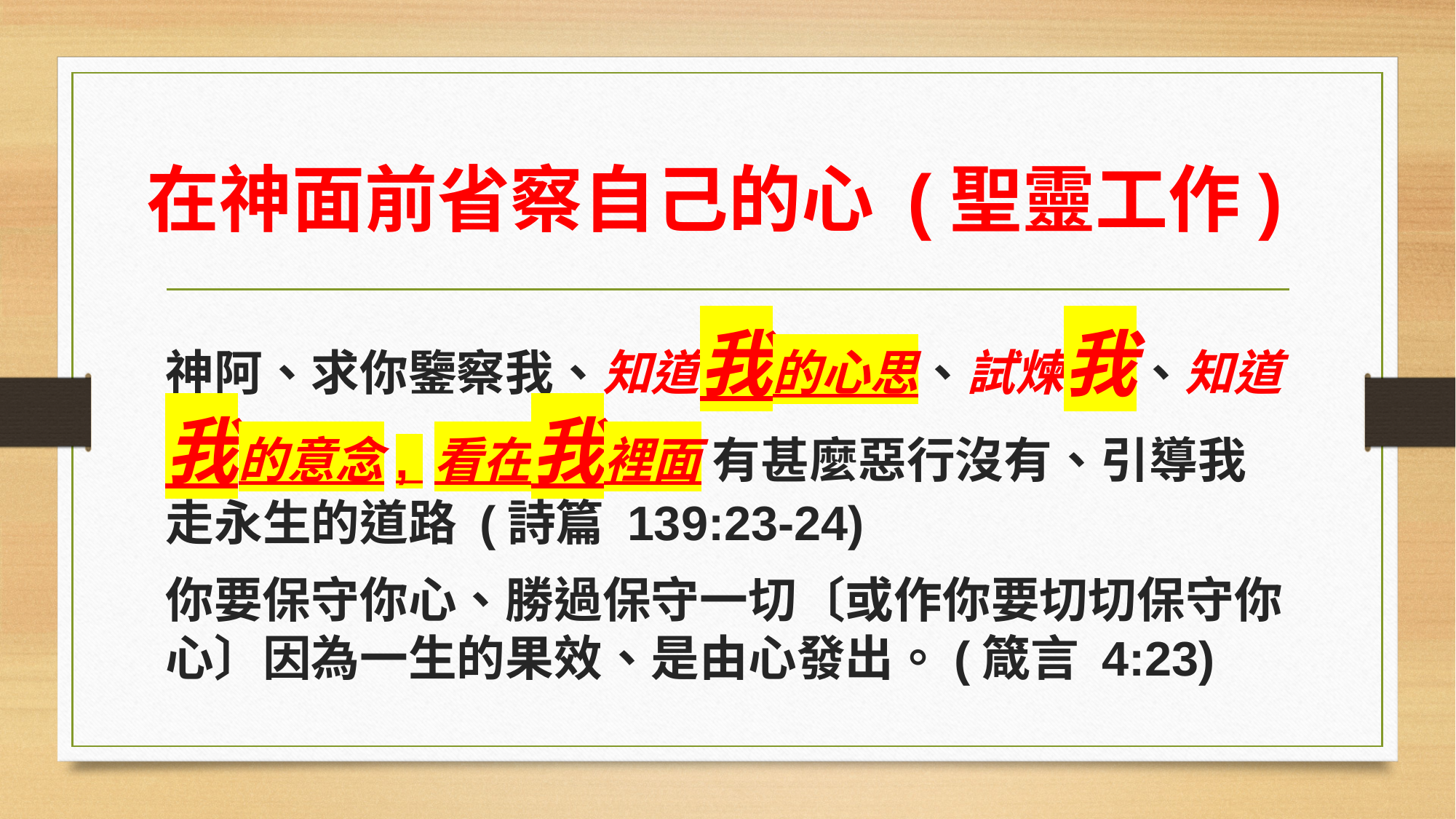

# 在神面前省察自己的心 (聖靈工作)
神阿、求你鑒察我、知道我的心思、試煉我、知道我的意念, 看在我裡面 有甚麼惡行沒有、引導我走永生的道路 (詩篇 139:23-24)
你要保守你心、勝過保守一切〔或作你要切切保守你心〕因為一生的果效、是由心發出。(箴言 4:23)